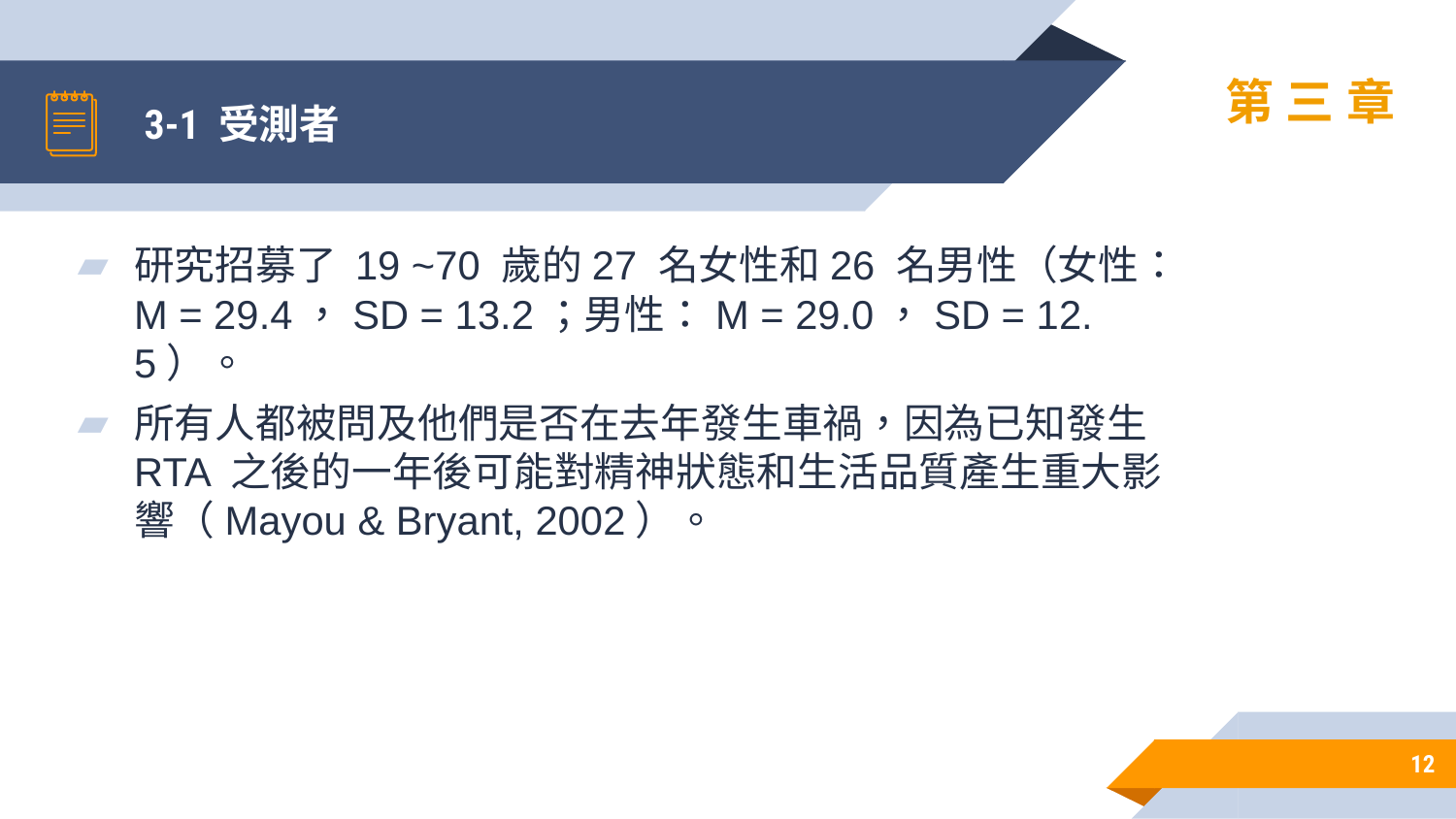

# 3-1 受測者
第三章

研究招募了 19 ~70 歲的27 名女性和26 名男性（女性：M = 29.4，SD = 13.2；男性：M = 29.0，SD = 12.5）。
所有人都被問及他們是否在去年發生車禍，因為已知發生RTA 之後的一年後可能對精神狀態和生活品質產生重大影響（Mayou & Bryant, 2002）。
12